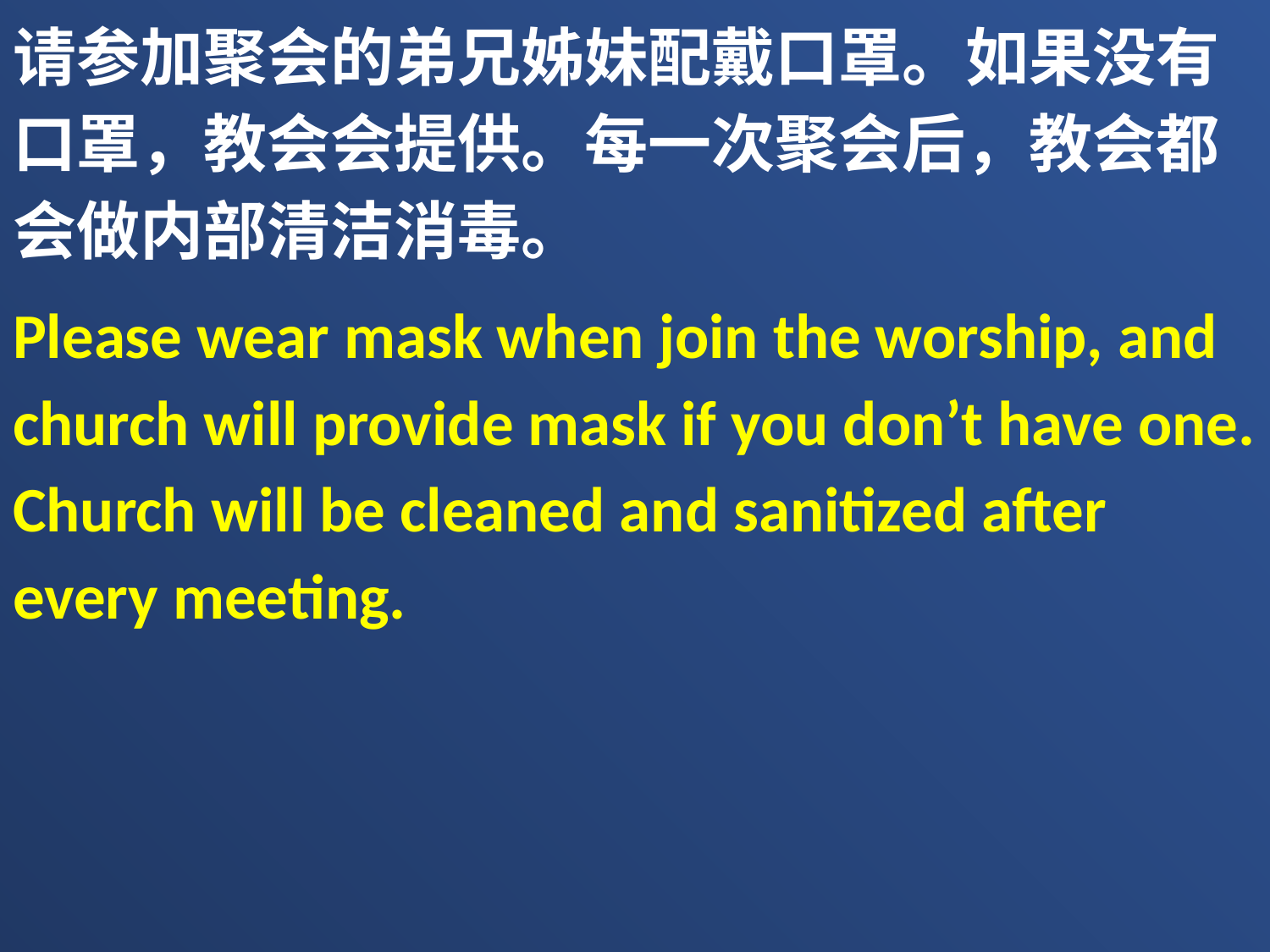

请参加聚会的弟兄姊妹配戴口罩。如果没有口罩，教会会提供。每一次聚会后，教会都会做内部清洁消毒。
Please wear mask when join the worship, and church will provide mask if you don’t have one. Church will be cleaned and sanitized after every meeting.